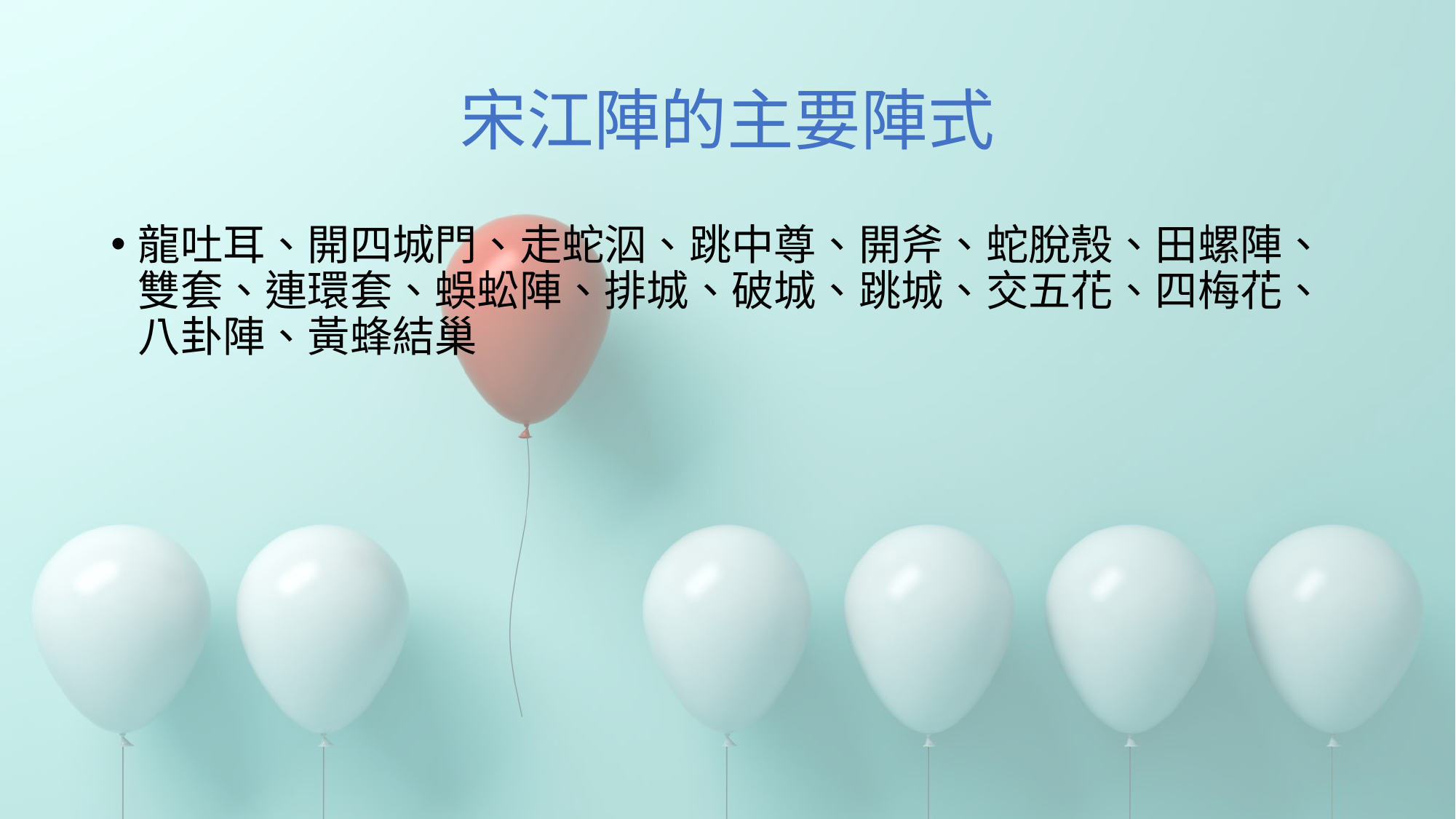

# 宋江陣的主要陣式
龍吐耳、開四城門、走蛇泅、跳中尊、開斧、蛇脫殼、田螺陣、雙套、連環套、蜈蚣陣、排城、破城、跳城、交五花、四梅花、八卦陣、黃蜂結巢